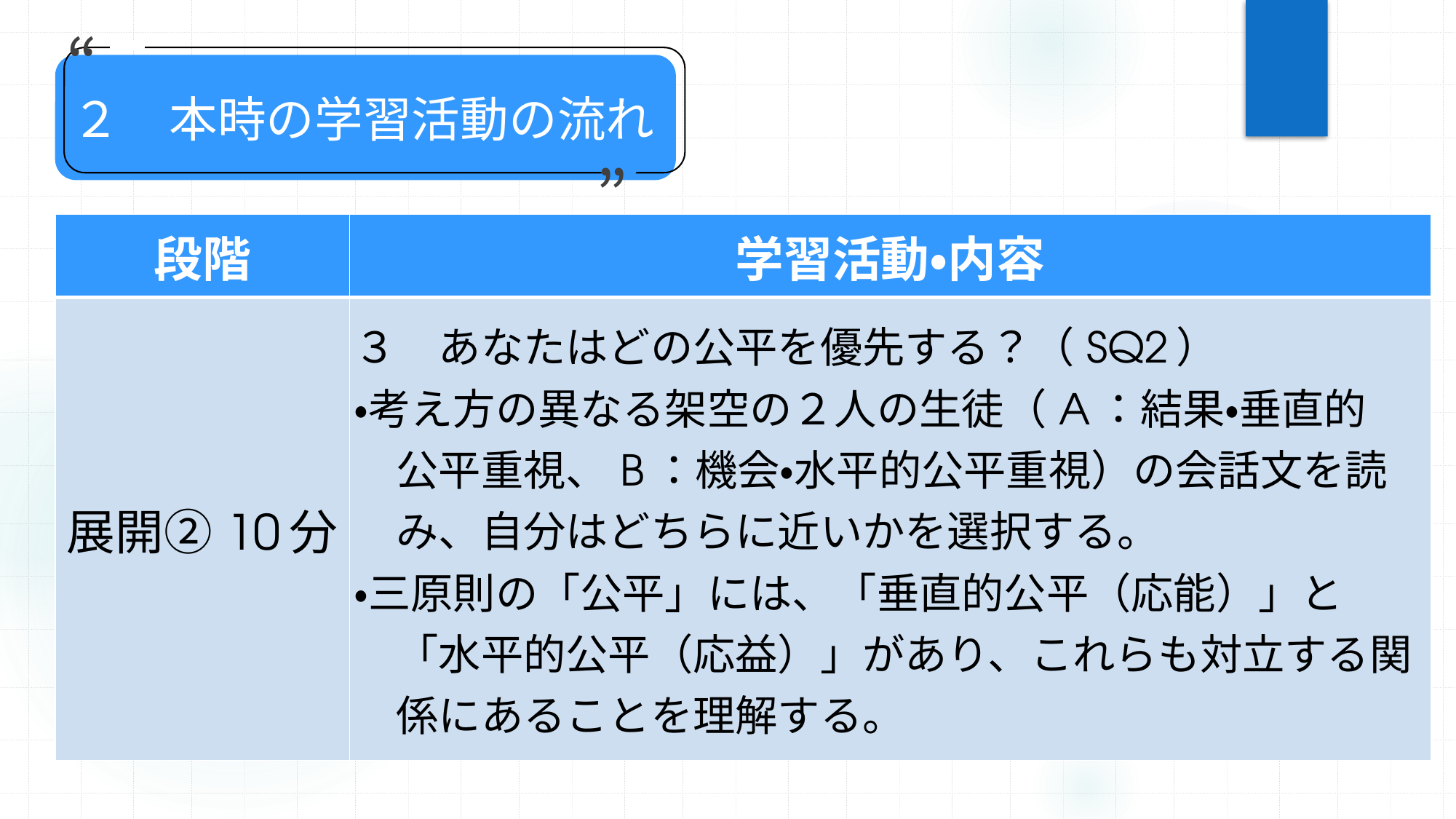

“

２　本時の学習活動の流れ

”
| 段階 | 学習活動・内容 |
| --- | --- |
| 展開②10分 | ３　あなたはどの公平を優先する？（SQ2） ・考え方の異なる架空の２人の生徒（A：結果・垂直的 　公平重視、B：機会・水平的公平重視）の会話文を読 　み、自分はどちらに近いかを選択する。 ・三原則の「公平」には、「垂直的公平（応能）」と 　「水平的公平（応益）」があり、これらも対立する関 　係にあることを理解する。 |